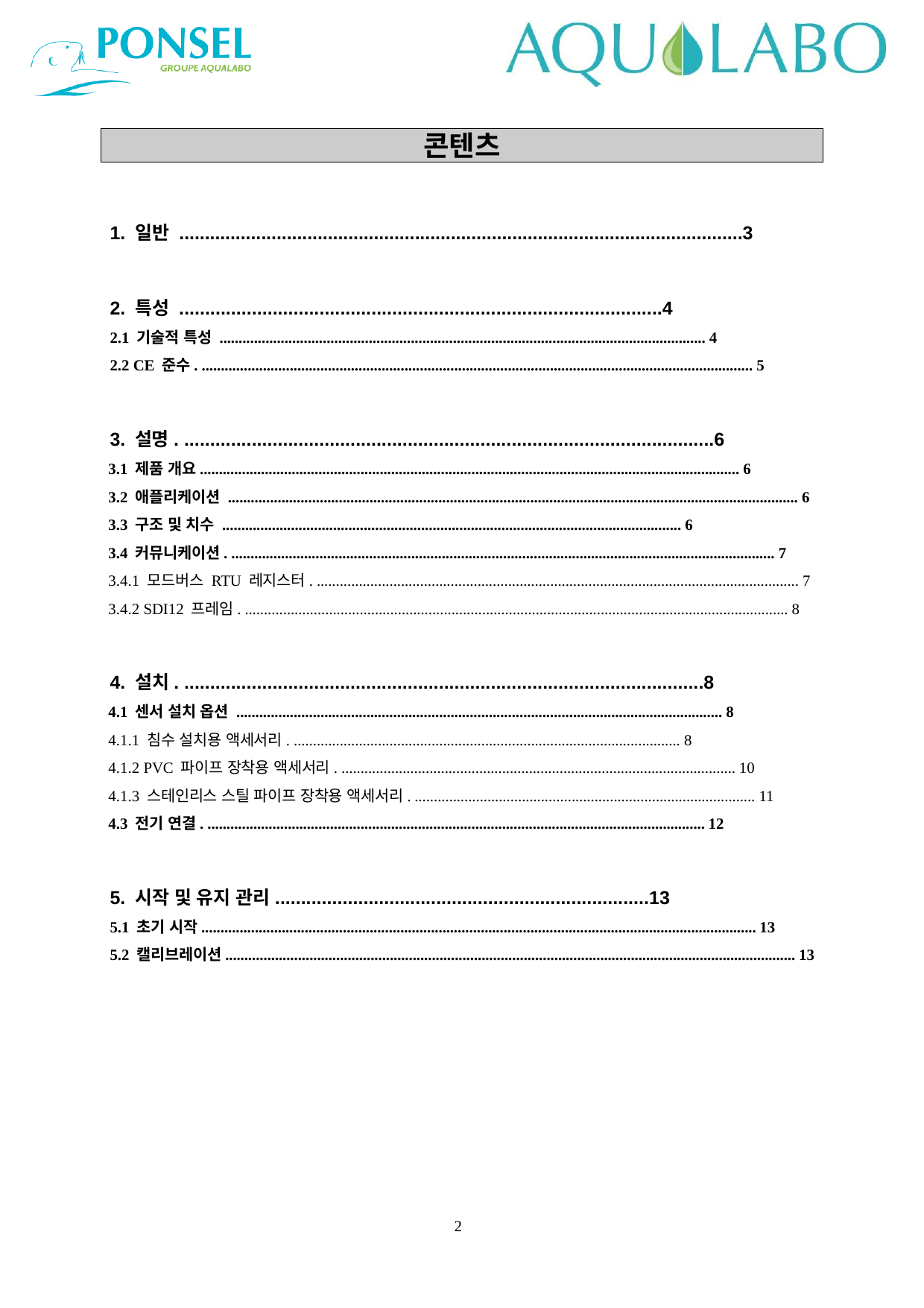

콘텐츠
1. 일반 ..............................................................................................................3

2. 특성 .............................................................................................4
2.1 기술적 특성 ............................................................................................................................... 4
2.2 CE 준수. ................................................................................................................................................ 5

3. 설명. ......................................................................................................6
3.1 제품 개요............................................................................................................................................. 6
3.2 애플리케이션 ..................................................................................................................................................... 6
3.3 구조 및 치수 ........................................................................................................................ 6
3.4 커뮤니케이션. .............................................................................................................................................. 7
3.4.1 모드버스 RTU 레지스터. .............................................................................................................................. 7
3.4.2 SDI12 프레임. .............................................................................................................................................. 8

4. 설치. ....................................................................................................8
4.1 센서 설치 옵션 ............................................................................................................................... 8
4.1.1 침수 설치용 액세서리. ..................................................................................................... 8
4.1.2 PVC 파이프 장착용 액세서리. ....................................................................................................... 10
4.1.3 스테인리스 스틸 파이프 장착용 액세서리. ......................................................................................... 11
4.3 전기 연결. .................................................................................................................................. 12

5. 시작 및 유지 관리........................................................................13
5.1 초기 시작................................................................................................................................................. 13
5.2 캘리브레이션..................................................................................................................................................... 13
2